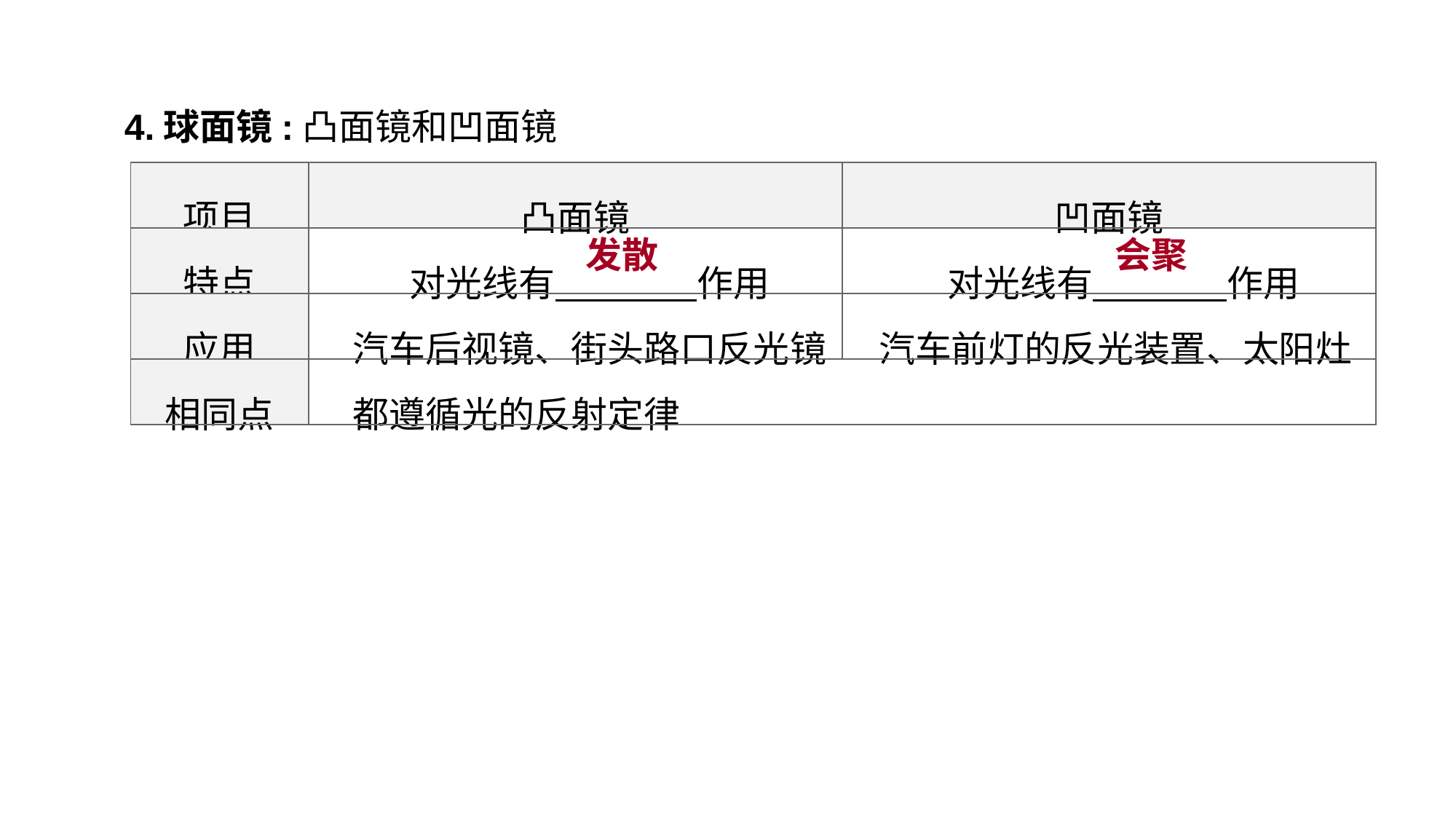

4.球面镜:凸面镜和凹面镜
| 项目 | 凸面镜 | 凹面镜 |
| --- | --- | --- |
| 特点 | 对光线有　　 　作用 | 对光线有　　 　作用 |
| 应用 | 汽车后视镜、街头路口反光镜 | 汽车前灯的反光装置、太阳灶 |
| 相同点 | 都遵循光的反射定律 |  |
发散
会聚